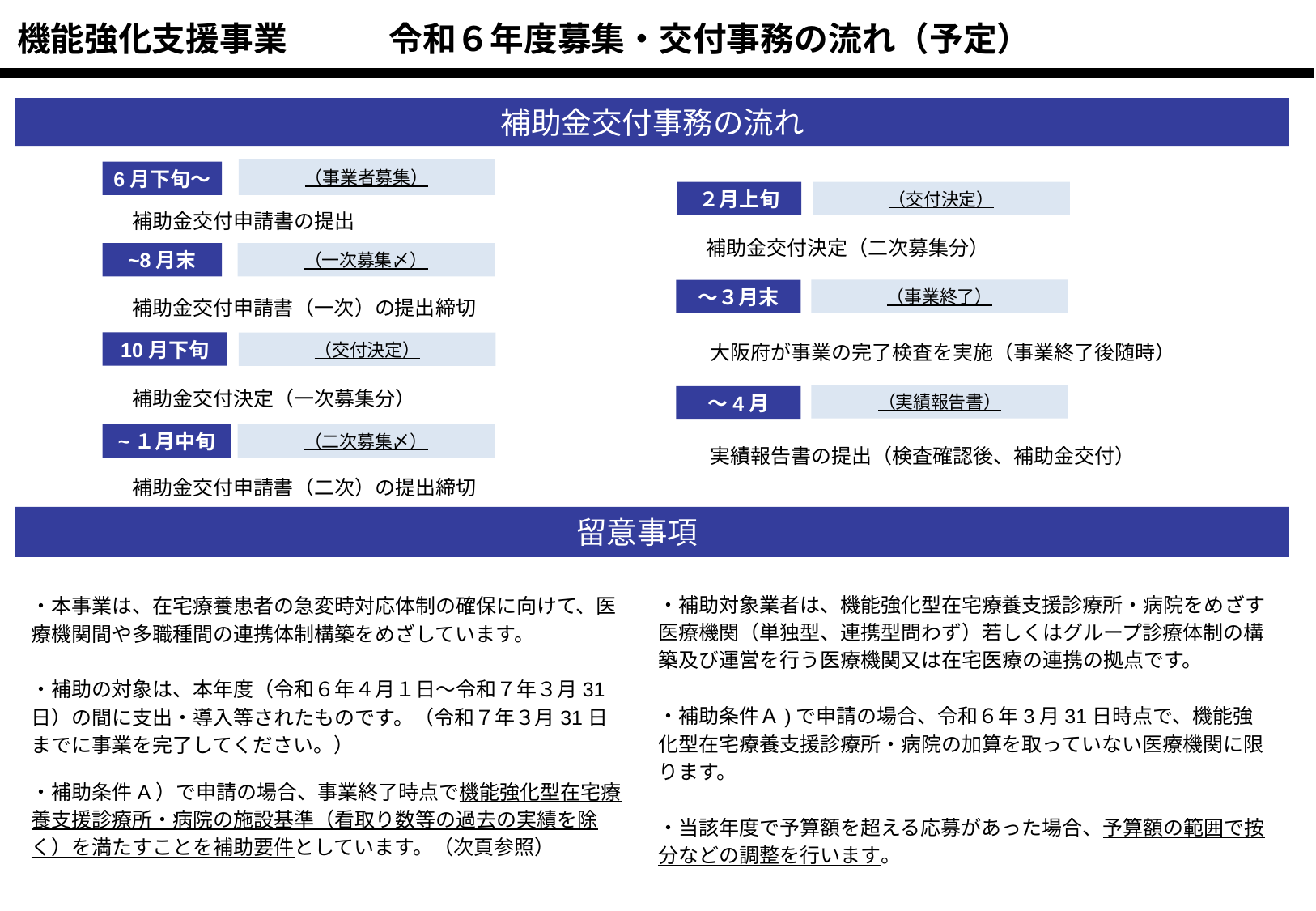

機能強化支援事業　　　令和６年度募集・交付事務の流れ（予定）
補助金交付事務の流れ
（事業者募集）
6月下旬～
２月上旬
（交付決定）
補助金交付申請書の提出
補助金交付決定（二次募集分）
（一次募集〆）
~8月末
（事業終了）
～３月末
補助金交付申請書（一次）の提出締切
大阪府が事業の完了検査を実施（事業終了後随時）
10月下旬
（交付決定）
補助金交付決定（一次募集分）
（実績報告書）
～4月
~１月中旬
（二次募集〆）
実績報告書の提出（検査確認後、補助金交付）
補助金交付申請書（二次）の提出締切

留意事項
・本事業は、在宅療養患者の急変時対応体制の確保に向けて、医療機関間や多職種間の連携体制構築をめざしています。

・補助の対象は、本年度（令和６年４月１日～令和７年３月31日）の間に支出・導入等されたものです。（令和７年３月31日までに事業を完了してください。）

・補助条件A）で申請の場合、事業終了時点で機能強化型在宅療養支援診療所・病院の施設基準（看取り数等の過去の実績を除く）を満たすことを補助要件としています。（次頁参照）
・補助対象業者は、機能強化型在宅療養支援診療所・病院をめざす医療機関（単独型、連携型問わず）若しくはグループ診療体制の構築及び運営を行う医療機関又は在宅医療の連携の拠点です。

・補助条件Ａ)で申請の場合、令和６年3月31日時点で、機能強化型在宅療養支援診療所・病院の加算を取っていない医療機関に限ります。

・当該年度で予算額を超える応募があった場合、予算額の範囲で按分などの調整を行います。